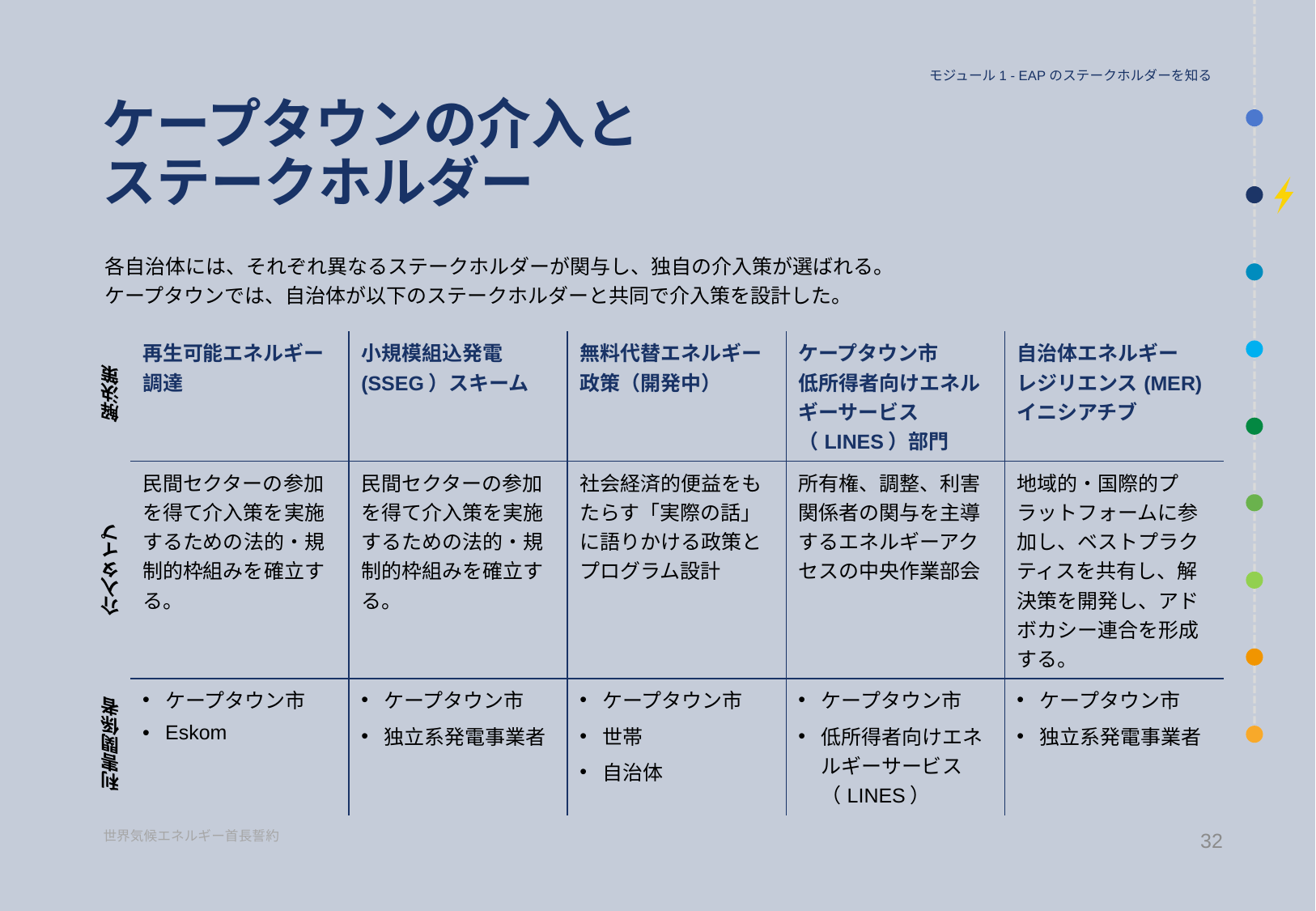

モジュール1 - EAPのステークホルダーを知る
# ケープタウンの介入と ステークホルダー

各自治体には、それぞれ異なるステークホルダーが関与し、独自の介入策が選ばれる。
ケープタウンでは、自治体が以下のステークホルダーと共同で介入策を設計した。

| 解決策 | 再生可能エネルギー調達 | 小規模組込発電 (SSEG）スキーム | 無料代替エネルギー政策（開発中） | ケープタウン市 低所得者向けエネルギーサービス （LINES）部門 | 自治体エネルギー レジリエンス(MER)イニシアチブ |
| --- | --- | --- | --- | --- | --- |
| 介入タイプ | 民間セクターの参加を得て介入策を実施するための法的・規制的枠組みを確立する。 | 民間セクターの参加を得て介入策を実施するための法的・規制的枠組みを確立する。 | 社会経済的便益をもたらす「実際の話」に語りかける政策とプログラム設計 | 所有権、調整、利害関係者の関与を主導するエネルギーアクセスの中央作業部会 | 地域的・国際的プラットフォームに参加し、ベストプラクティスを共有し、解決策を開発し、アドボカシー連合を形成する。 |
| 利害関係者 | ケープタウン市 Eskom | ケープタウン市 独立系発電事業者 | ケープタウン市 世帯 自治体 | ケープタウン市 低所得者向けエネルギーサービス （LINES） | ケープタウン市 独立系発電事業者 |

32